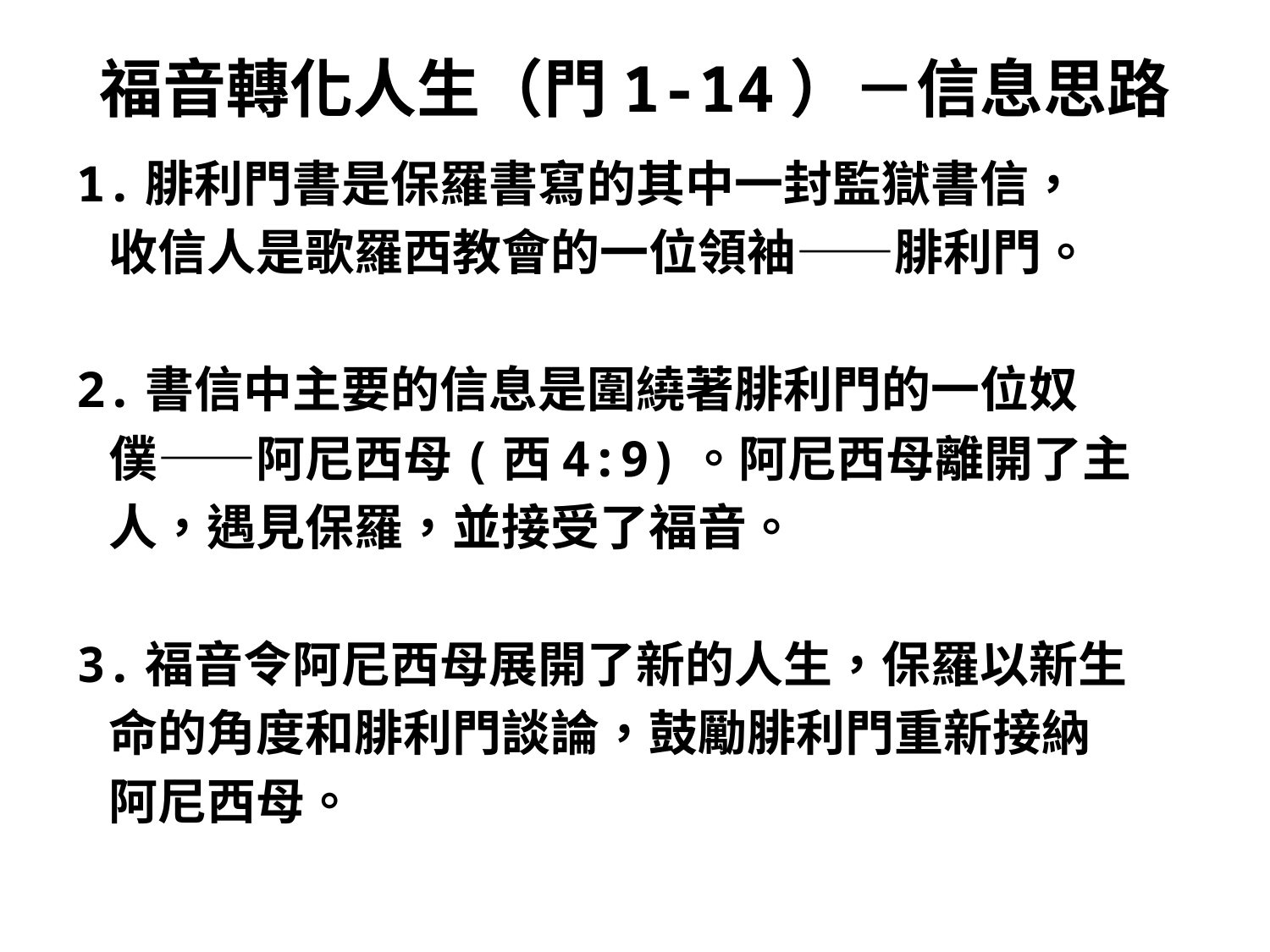

# 福音轉化人生（門1-14）－信息思路
1.腓利門書是保羅書寫的其中一封監獄書信，
  收信人是歌羅西教會的一位領袖——腓利門。

2.書信中主要的信息是圍繞著腓利門的一位奴
  僕——阿尼西母(西4:9)。阿尼西母離開了主
  人，遇見保羅，並接受了福音。

3.福音令阿尼西母展開了新的人生，保羅以新生
  命的角度和腓利門談論，鼓勵腓利門重新接納
  阿尼西母。